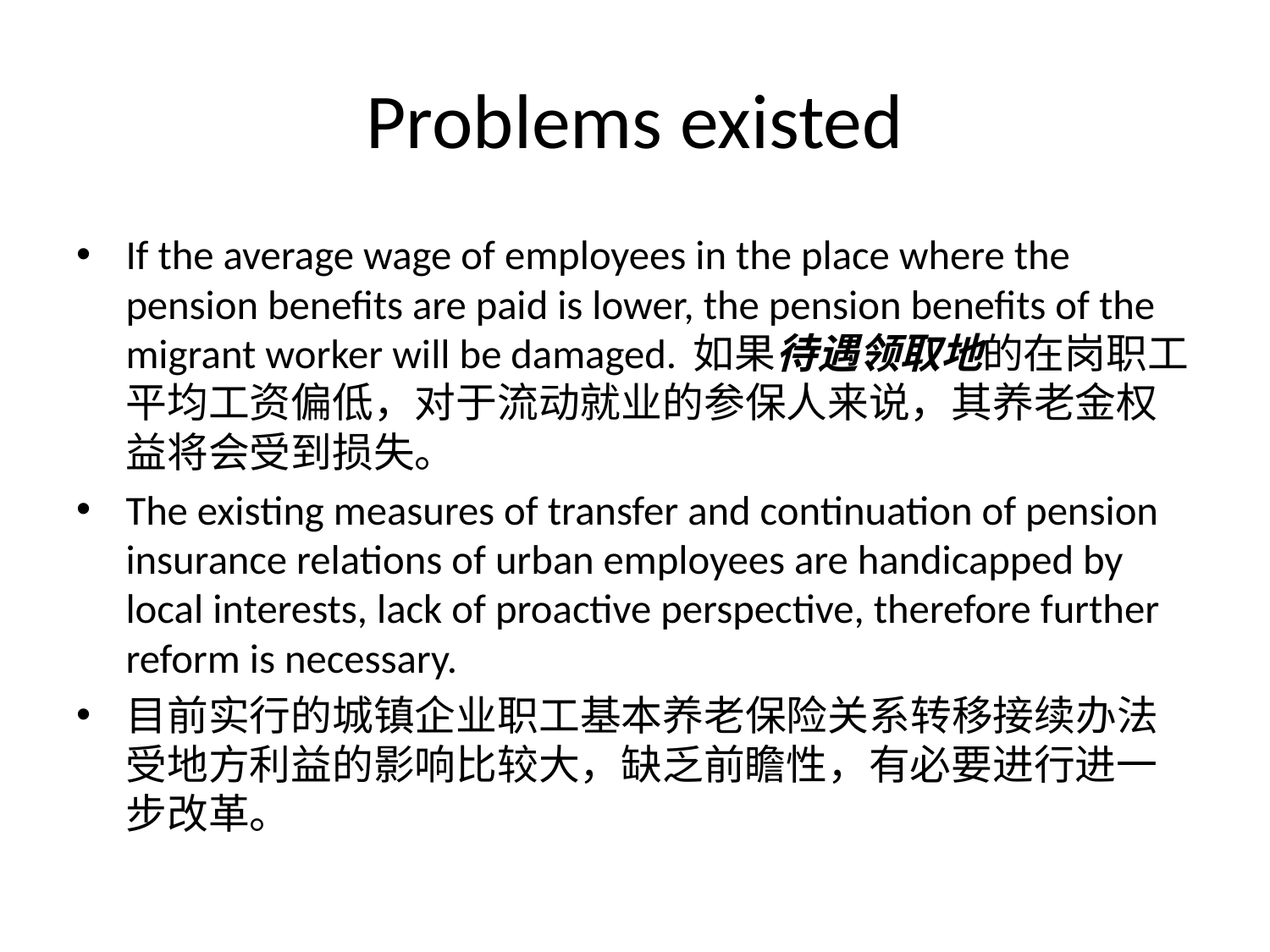

# Problems existed
If the average wage of employees in the place where the pension benefits are paid is lower, the pension benefits of the migrant worker will be damaged. 如果待遇领取地的在岗职工平均工资偏低，对于流动就业的参保人来说，其养老金权益将会受到损失。
The existing measures of transfer and continuation of pension insurance relations of urban employees are handicapped by local interests, lack of proactive perspective, therefore further reform is necessary.
目前实行的城镇企业职工基本养老保险关系转移接续办法受地方利益的影响比较大，缺乏前瞻性，有必要进行进一步改革。